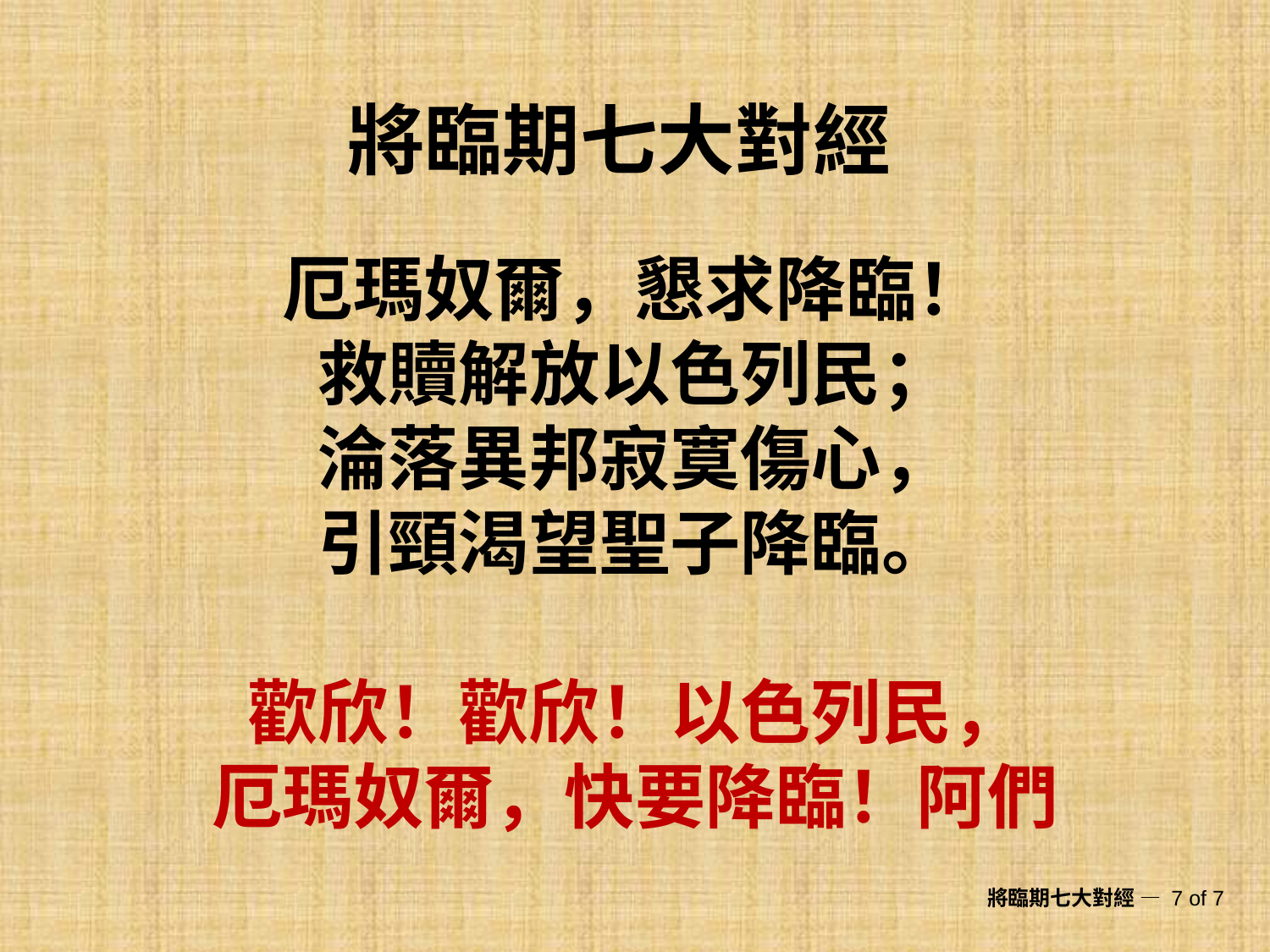

將臨期七大對經
厄瑪奴爾，懇求降臨！
救贖解放以色列民；
淪落異邦寂寞傷心，
引頸渴望聖子降臨。

歡欣！歡欣！以色列民，
厄瑪奴爾，快要降臨！阿們
將臨期七大對經 — 7 of 7